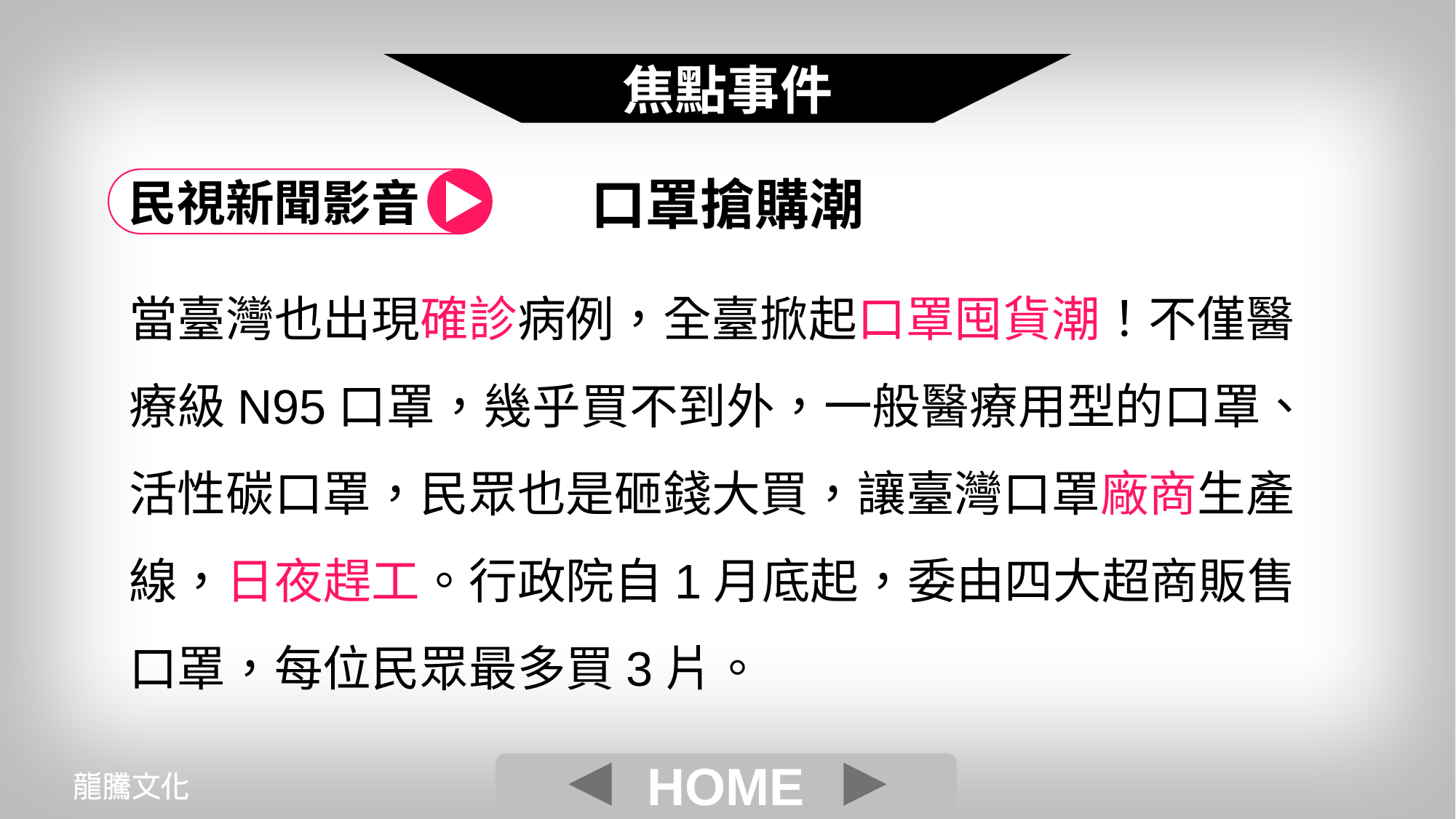

焦點事件
HOME

民視新聞影音

口罩搶購潮
當臺灣也出現確診病例，全臺掀起口罩囤貨潮！不僅醫療級N95口罩，幾乎買不到外，一般醫療用型的口罩、活性碳口罩，民眾也是砸錢大買，讓臺灣口罩廠商生產線，日夜趕工。行政院自1月底起，委由四大超商販售口罩，每位民眾最多買3片。